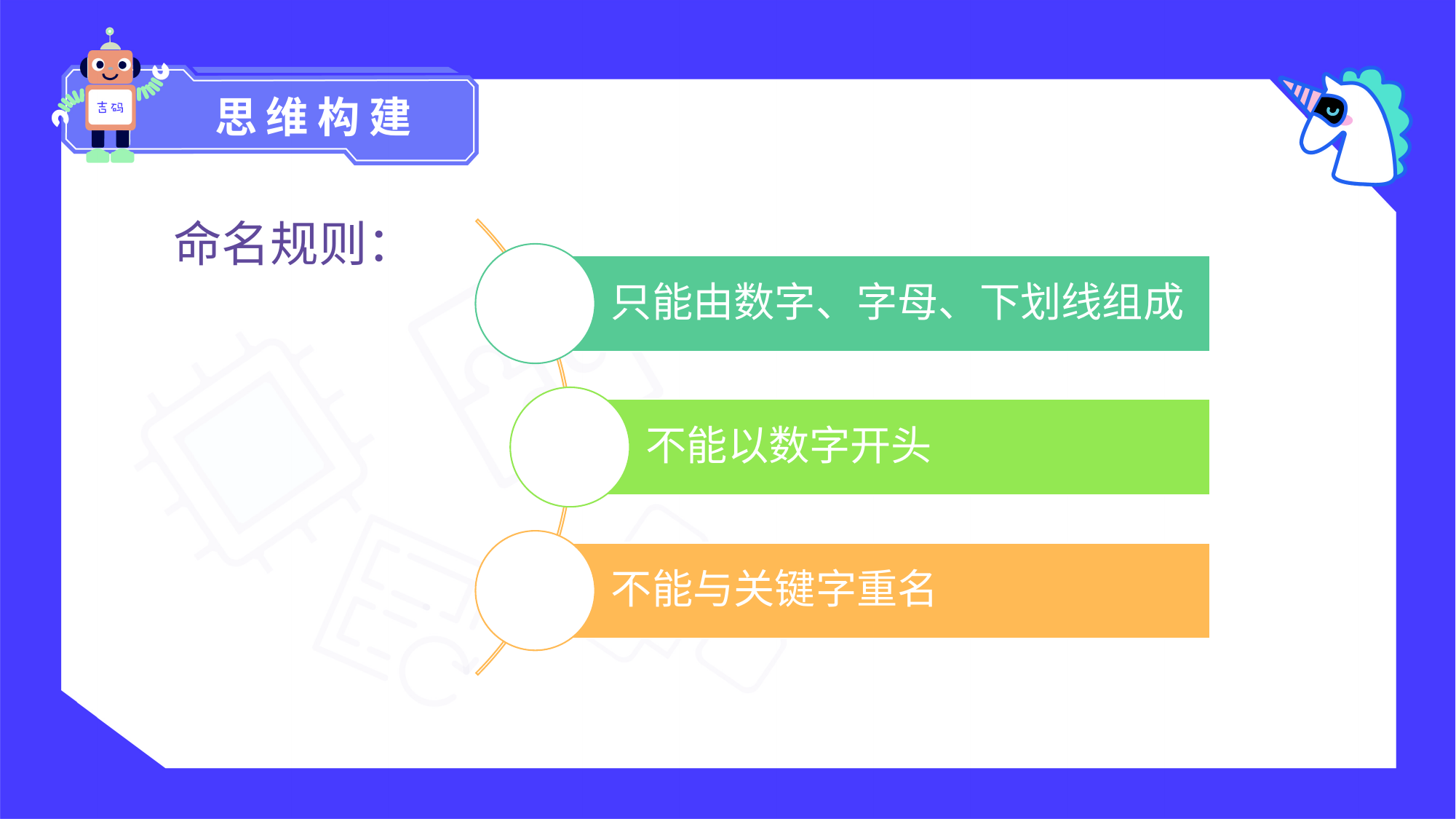

思维构建
命名规则：
只能由数字、字母、下划线组成
不能以数字开头
不能与关键字重名